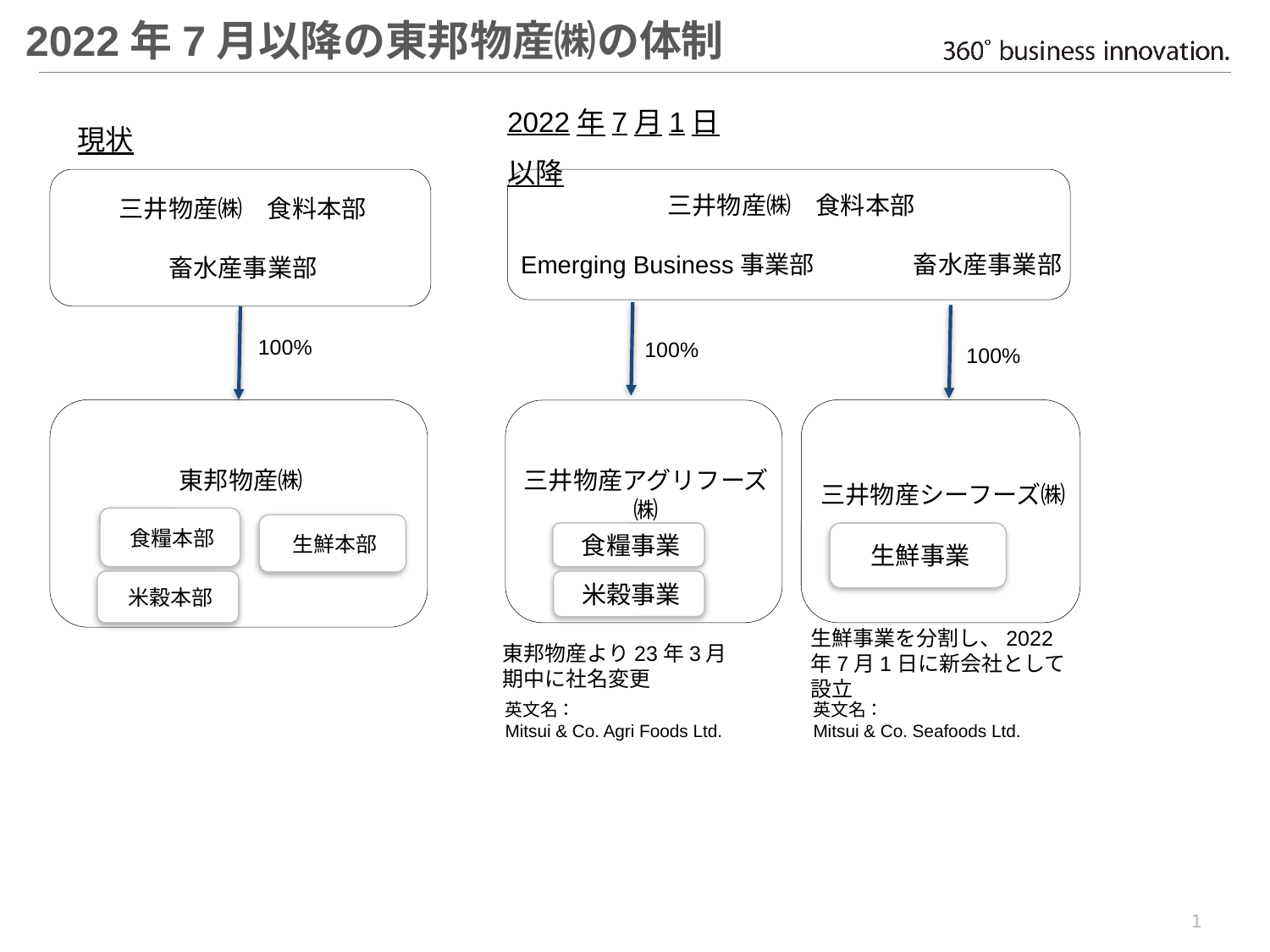

2022年7月以降の東邦物産㈱の体制
現状
2022年7月1日以降
三井物産㈱　食料本部

畜水産事業部
三井物産㈱　食料本部

Emerging Business事業部　　　　畜水産事業部
100%
100%
100%
東邦物産㈱

三井物産シーフーズ㈱

三井物産アグリフーズ㈱

食糧本部
生鮮本部
食糧事業
生鮮事業
米穀本部
米穀事業
生鮮事業を分割し、2022年7月1日に新会社として設立
東邦物産より23年3月期中に社名変更
英文名：
Mitsui & Co. Agri Foods Ltd.
英文名：
Mitsui & Co. Seafoods Ltd.

1